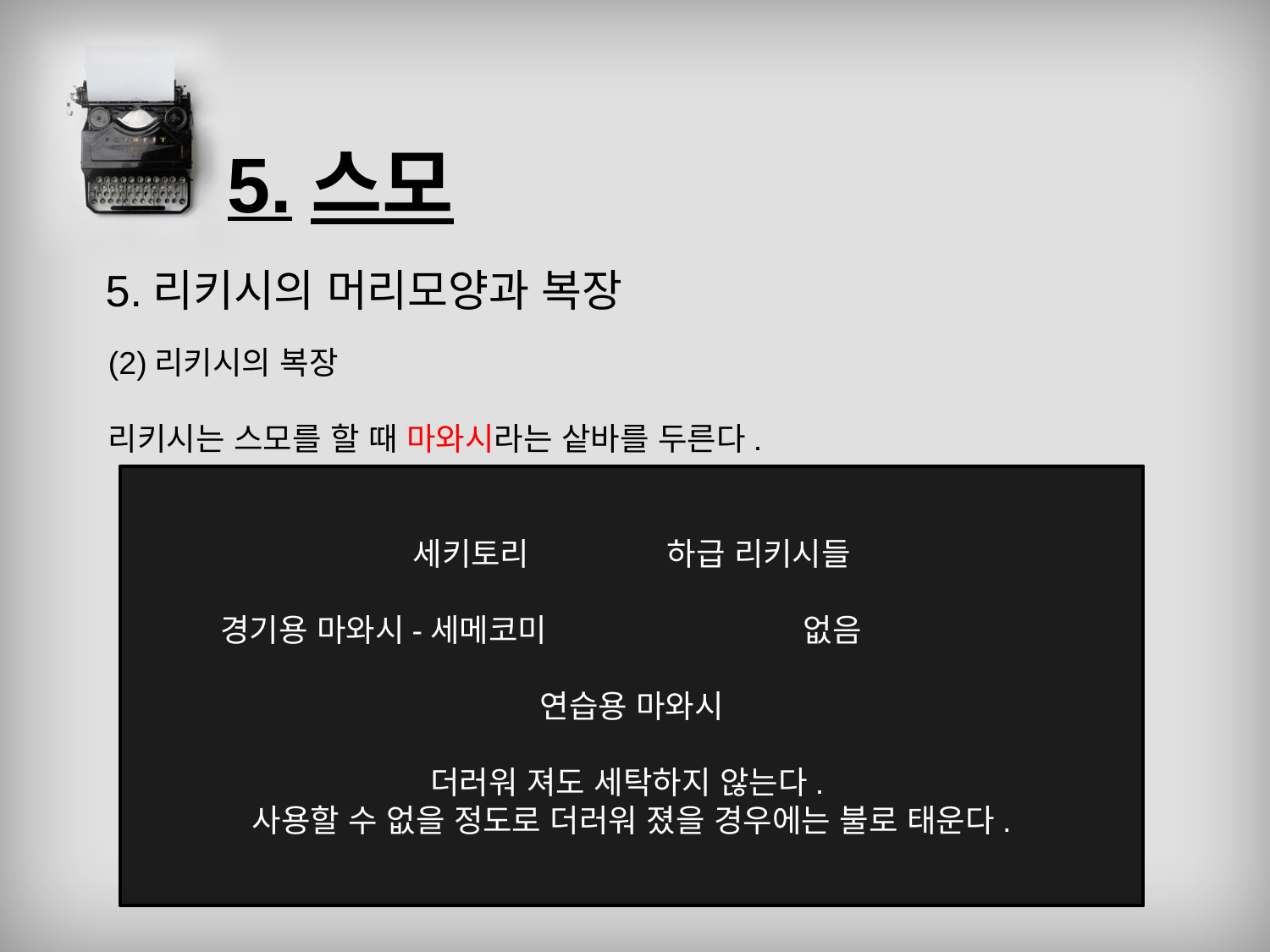

# 5.스모
5.리키시의 머리모양과 복장

(2)리키시의 복장

리키시는 스모를 할 때 마와시라는 샅바를 두른다.
세키토리 		하급 리키시들

         경기용 마와시-세메코미		    없음

연습용 마와시

더러워 져도 세탁하지 않는다.
사용할 수 없을 정도로 더러워 졌을 경우에는 불로 태운다.